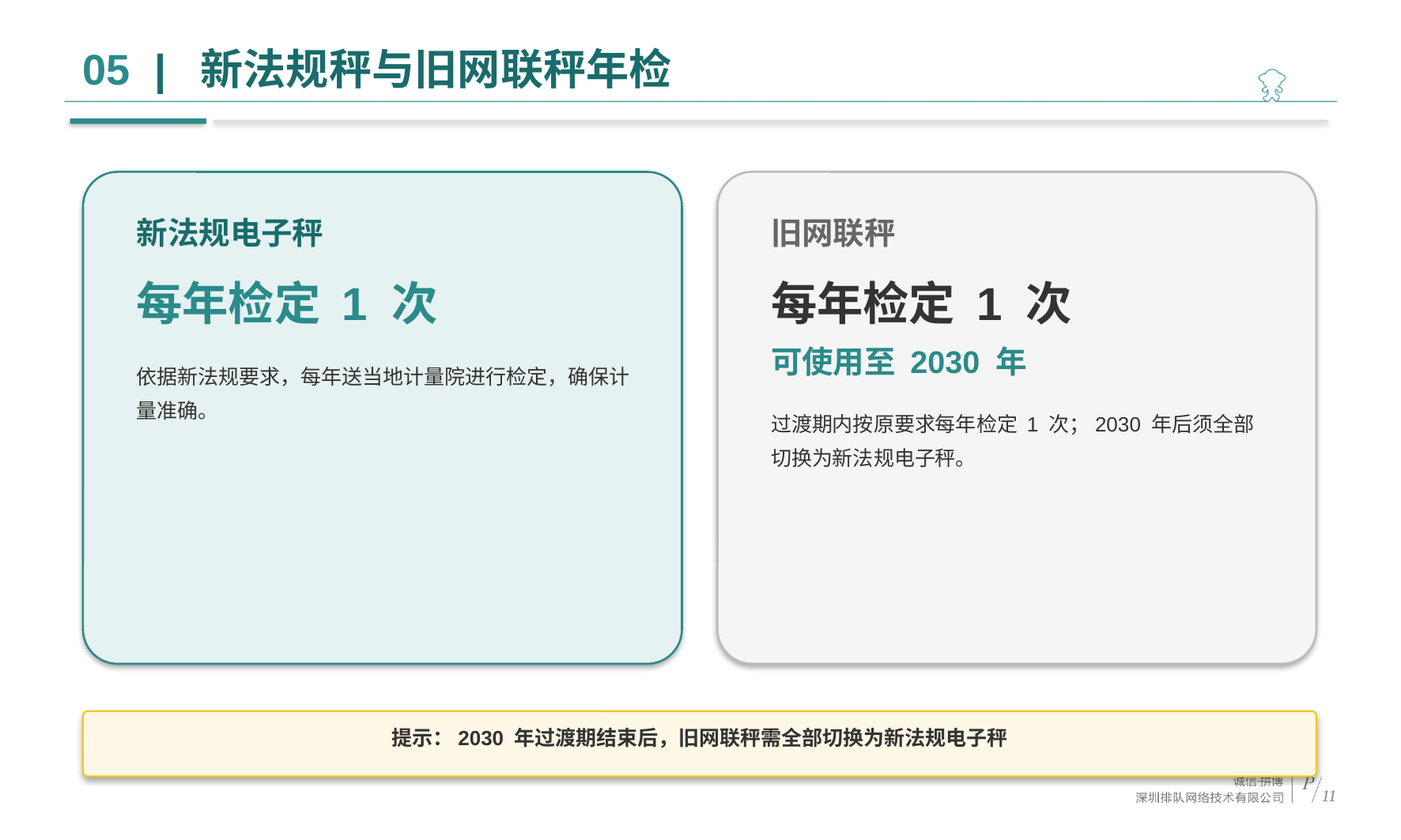

# 05  |  新法规秤与旧网联秤年检

新法规电子秤
每年检定 1 次
依据新法规要求，每年送当地计量院进行检定，确保计量准确。
旧网联秤
每年检定 1 次
可使用至 2030 年
过渡期内按原要求每年检定 1 次；2030 年后须全部切换为新法规电子秤。

提示：2030 年过渡期结束后，旧网联秤需全部切换为新法规电子秤